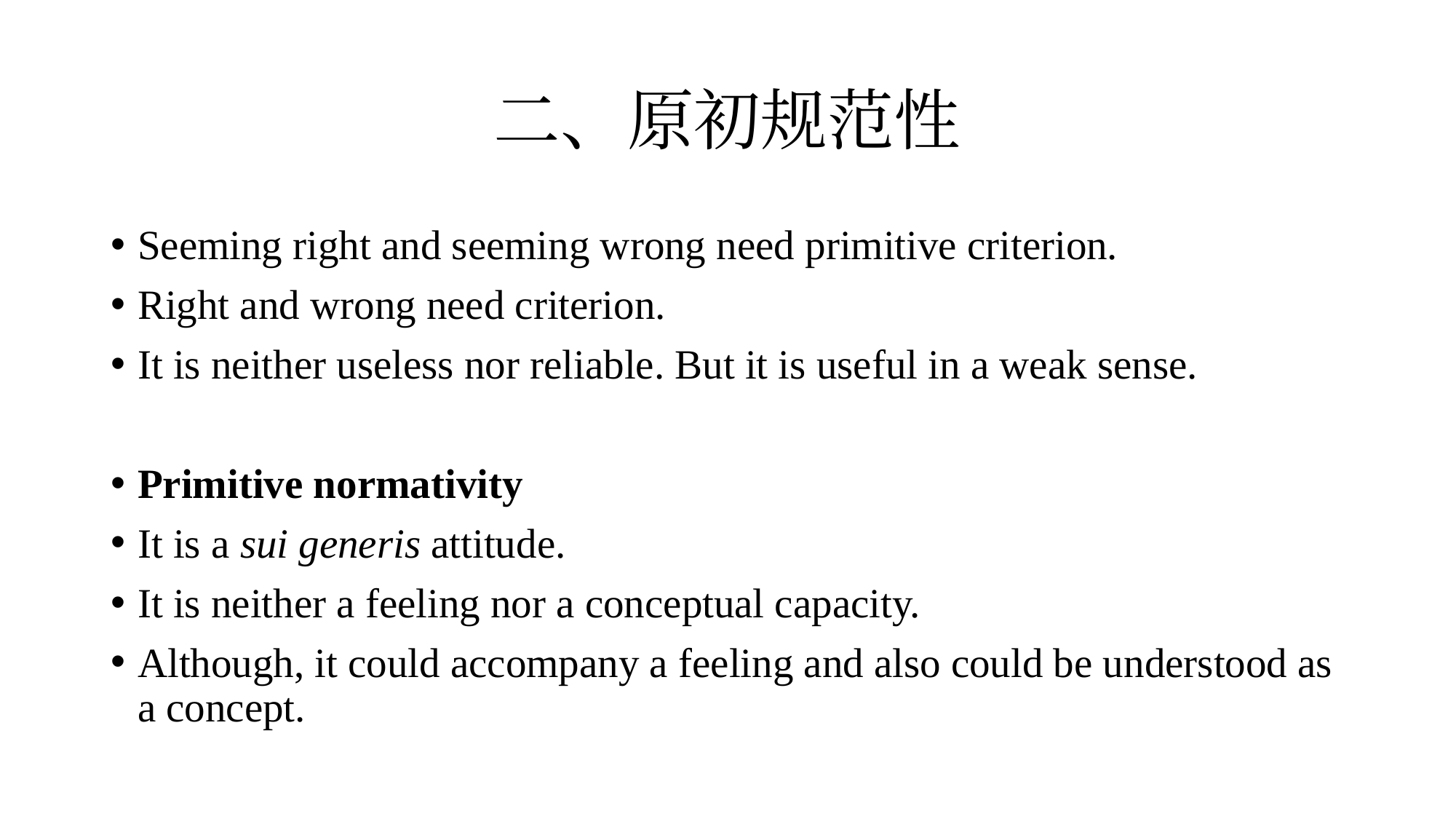

# 二、原初规范性
Seeming right and seeming wrong need primitive criterion.
Right and wrong need criterion.
It is neither useless nor reliable. But it is useful in a weak sense.

Primitive normativity
It is a sui generis attitude.
It is neither a feeling nor a conceptual capacity.
Although, it could accompany a feeling and also could be understood as a concept.